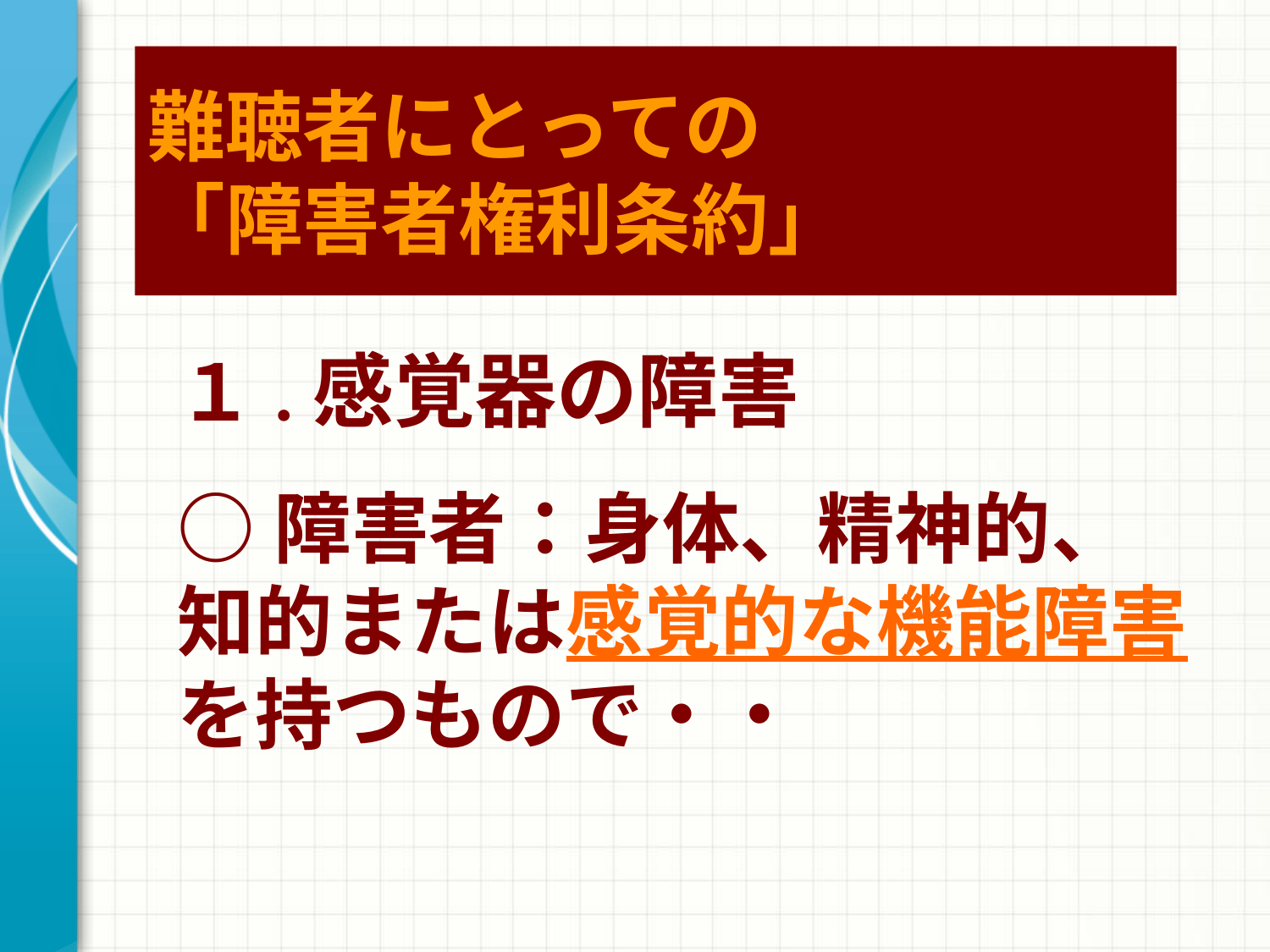

# 難聴者にとっての 「障害者権利条約」
１.感覚器の障害
○障害者：身体、精神的、知的または感覚的な機能障害を持つもので・・